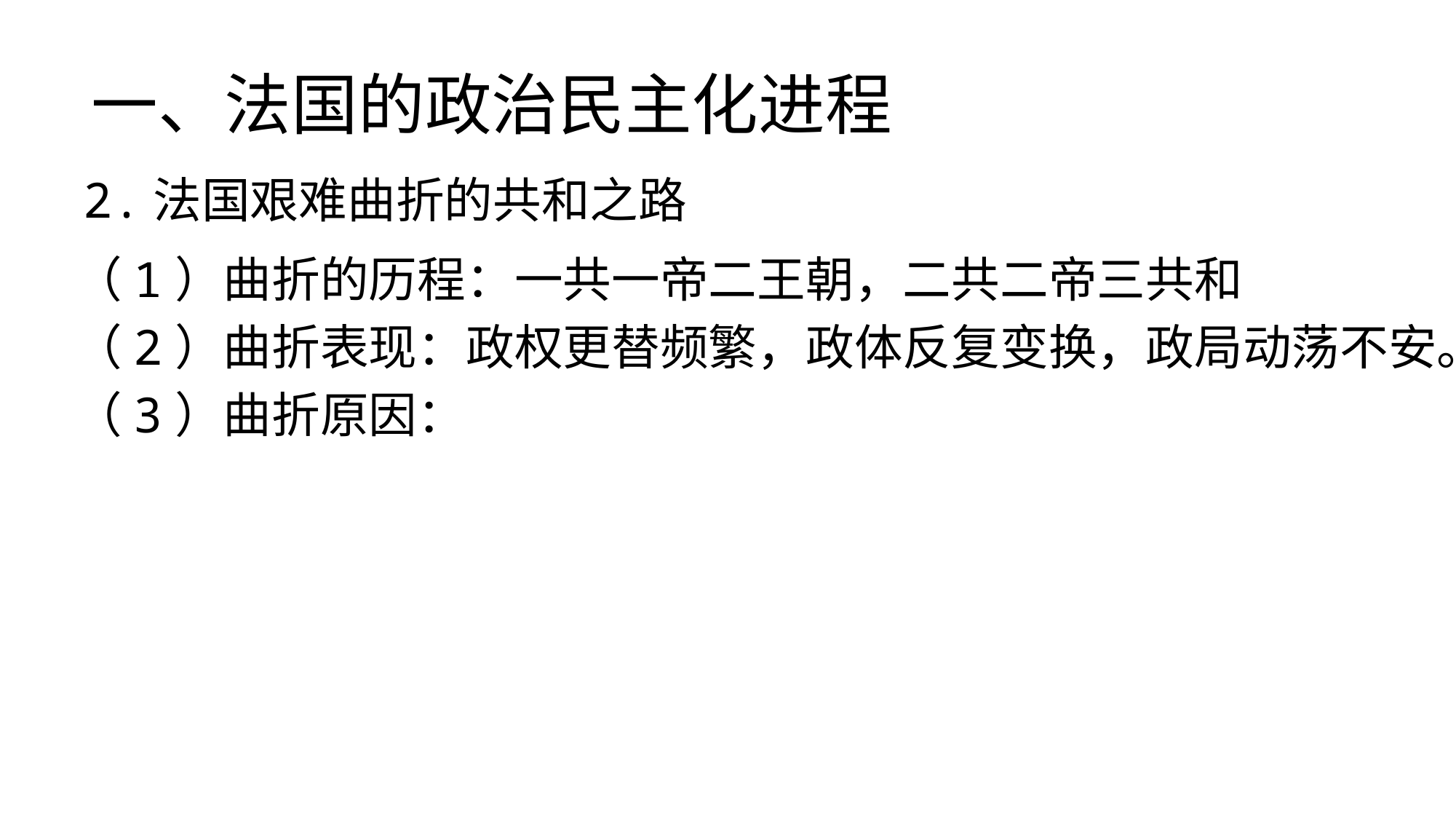

# 一、法国的政治民主化进程
2.法国艰难曲折的共和之路
（1）曲折的历程：一共一帝二王朝，二共二帝三共和
（2）曲折表现：政权更替频繁，政体反复变换，政局动荡不安。
（3）曲折原因：